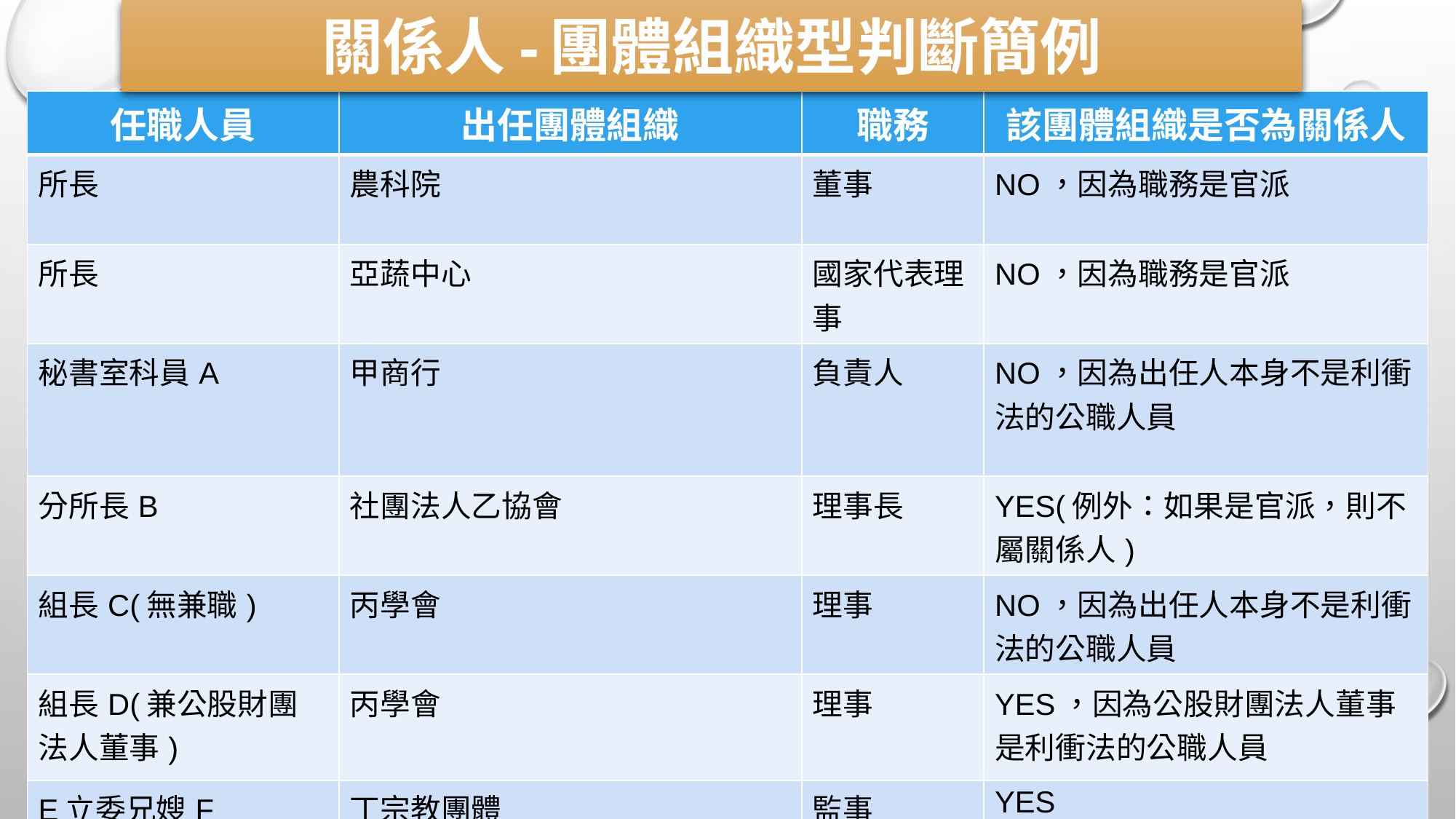

關係人-團體組織型判斷簡例
#
| 任職人員 | 出任團體組織 | 職務 | 該團體組織是否為關係人 |
| --- | --- | --- | --- |
| 所長 | 農科院 | 董事 | NO，因為職務是官派 |
| 所長 | 亞蔬中心 | 國家代表理事 | NO，因為職務是官派 |
| 秘書室科員A | 甲商行 | 負責人 | NO，因為出任人本身不是利衝法的公職人員 |
| 分所長B | 社團法人乙協會 | 理事長 | YES(例外：如果是官派，則不屬關係人) |
| 組長C(無兼職) | 丙學會 | 理事 | NO，因為出任人本身不是利衝法的公職人員 |
| 組長D(兼公股財團法人董事) | 丙學會 | 理事 | YES，因為公股財團法人董事是利衝法的公職人員 |
| E立委兄嫂F | 丁宗教團體 | 監事 | YES |